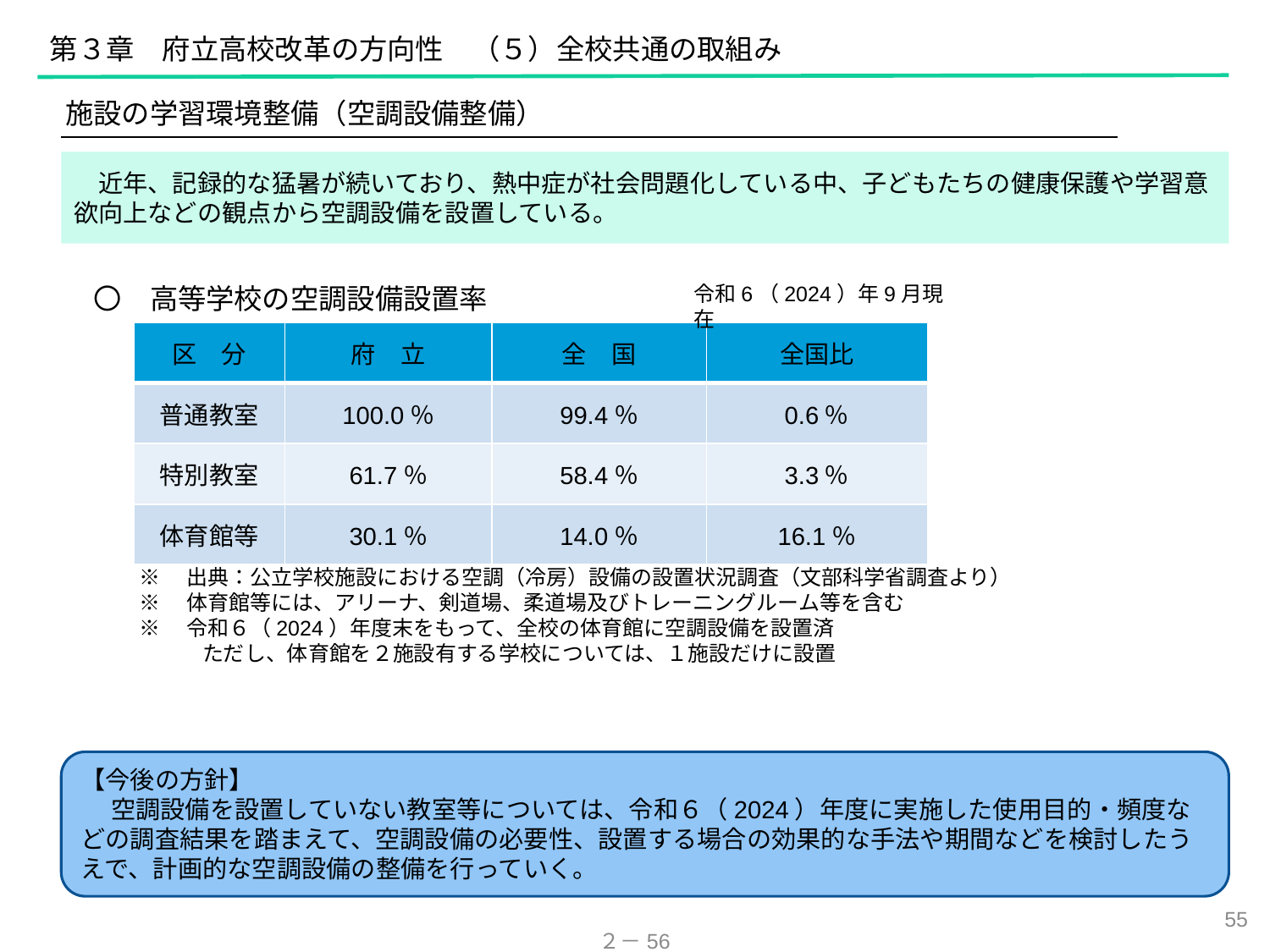

第３章　府立高校改革の方向性　（５）全校共通の取組み
施設の学習環境整備（空調設備整備）
　近年、記録的な猛暑が続いており、熱中症が社会問題化している中、子どもたちの健康保護や学習意欲向上などの観点から空調設備を設置している。
〇　高等学校の空調設備設置率
令和6（2024）年9月現在
| 区　分 | 府　立 | 全　国 | 全国比 |
| --- | --- | --- | --- |
| 普通教室 | 100.0％ | 99.4％ | 0.6％ |
| 特別教室 | 61.7％ | 58.4％ | 3.3％ |
| 体育館等 | 30.1％ | 14.0％ | 16.1％ |
※　出典：公立学校施設における空調（冷房）設備の設置状況調査（文部科学省調査より）
※　体育館等には、アリーナ、剣道場、柔道場及びトレーニングルーム等を含む
※　令和６（2024）年度末をもって、全校の体育館に空調設備を設置済
　　　ただし、体育館を２施設有する学校については、１施設だけに設置
【今後の方針】
　 空調設備を設置していない教室等については、令和６（2024）年度に実施した使用目的・頻度などの調査結果を踏まえて、空調設備の必要性、設置する場合の効果的な手法や期間などを検討したうえで、計画的な空調設備の整備を行っていく。
55
２－56